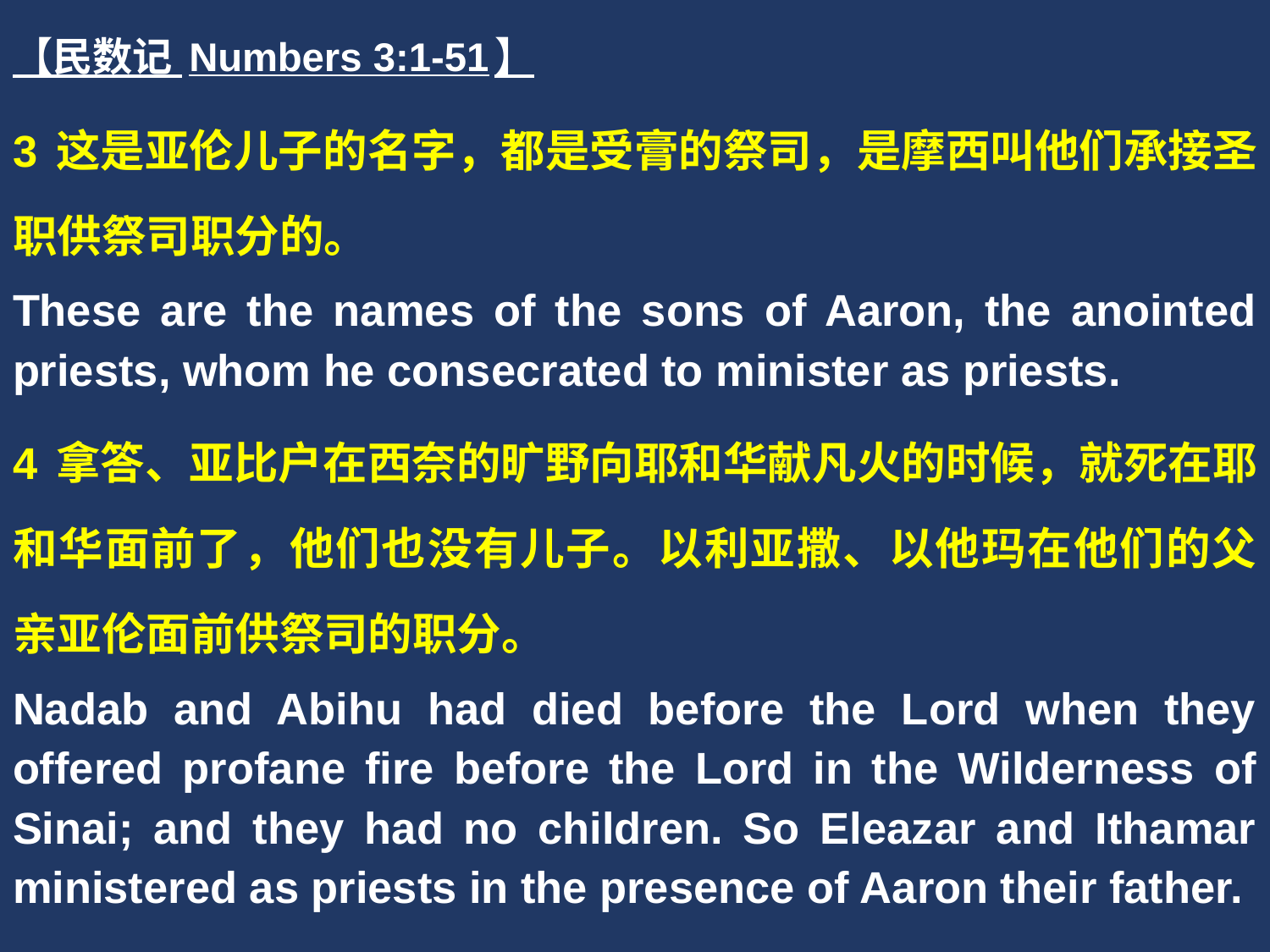

【民数记 Numbers 3:1-51】
3 这是亚伦儿子的名字，都是受膏的祭司，是摩西叫他们承接圣职供祭司职分的。
These are the names of the sons of Aaron, the anointed priests, whom he consecrated to minister as priests.
4 拿答、亚比户在西奈的旷野向耶和华献凡火的时候，就死在耶和华面前了，他们也没有儿子。以利亚撒、以他玛在他们的父亲亚伦面前供祭司的职分。
Nadab and Abihu had died before the Lord when they offered profane fire before the Lord in the Wilderness of Sinai; and they had no children. So Eleazar and Ithamar ministered as priests in the presence of Aaron their father.